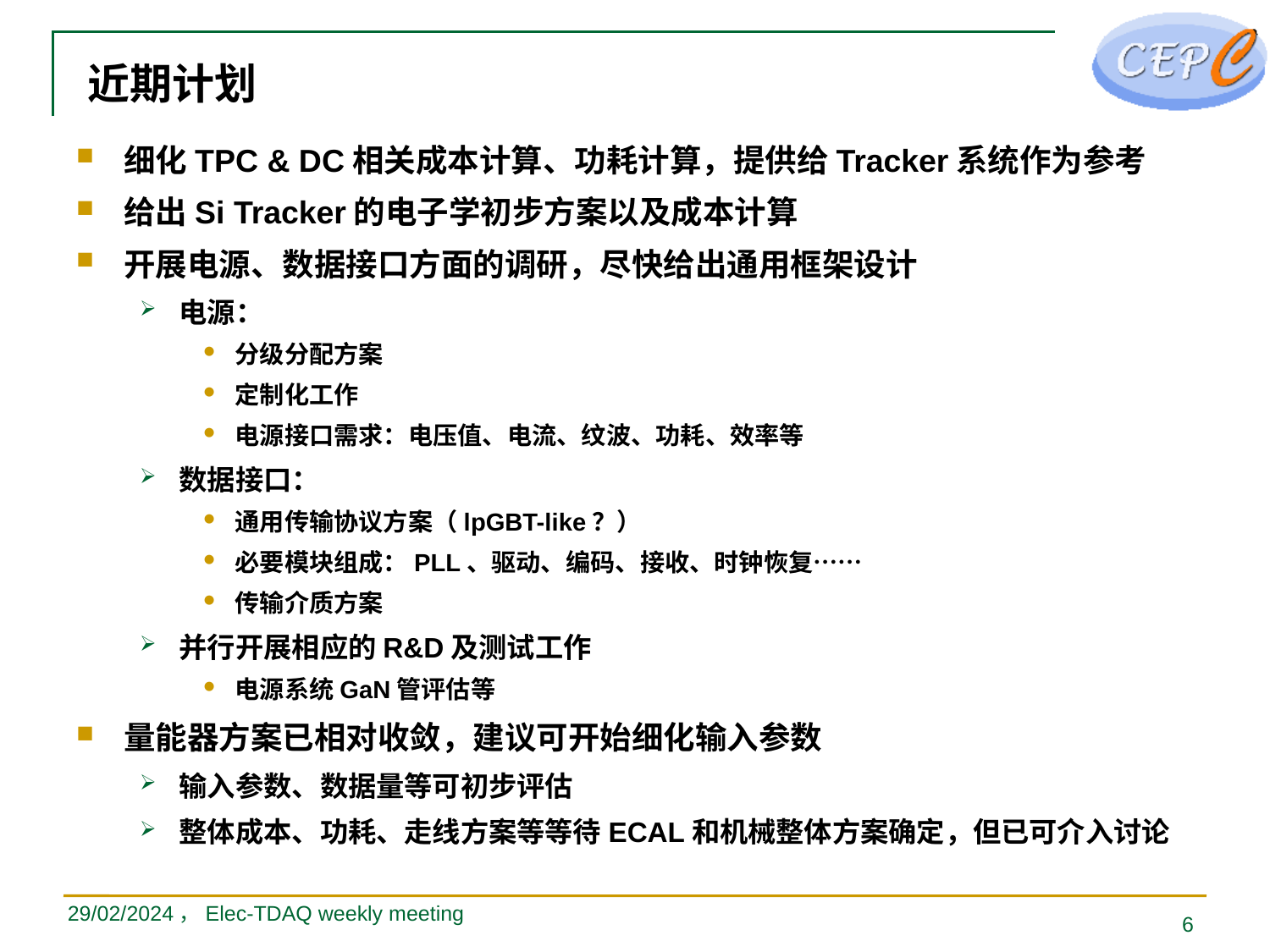

# 近期计划
细化TPC & DC相关成本计算、功耗计算，提供给Tracker系统作为参考
给出Si Tracker的电子学初步方案以及成本计算
开展电源、数据接口方面的调研，尽快给出通用框架设计
电源：
分级分配方案
定制化工作
电源接口需求：电压值、电流、纹波、功耗、效率等
数据接口：
通用传输协议方案（lpGBT-like？）
必要模块组成：PLL、驱动、编码、接收、时钟恢复……
传输介质方案
并行开展相应的R&D及测试工作
电源系统GaN管评估等
量能器方案已相对收敛，建议可开始细化输入参数
输入参数、数据量等可初步评估
整体成本、功耗、走线方案等等待ECAL和机械整体方案确定，但已可介入讨论
29/02/2024，Elec-TDAQ weekly meeting
6